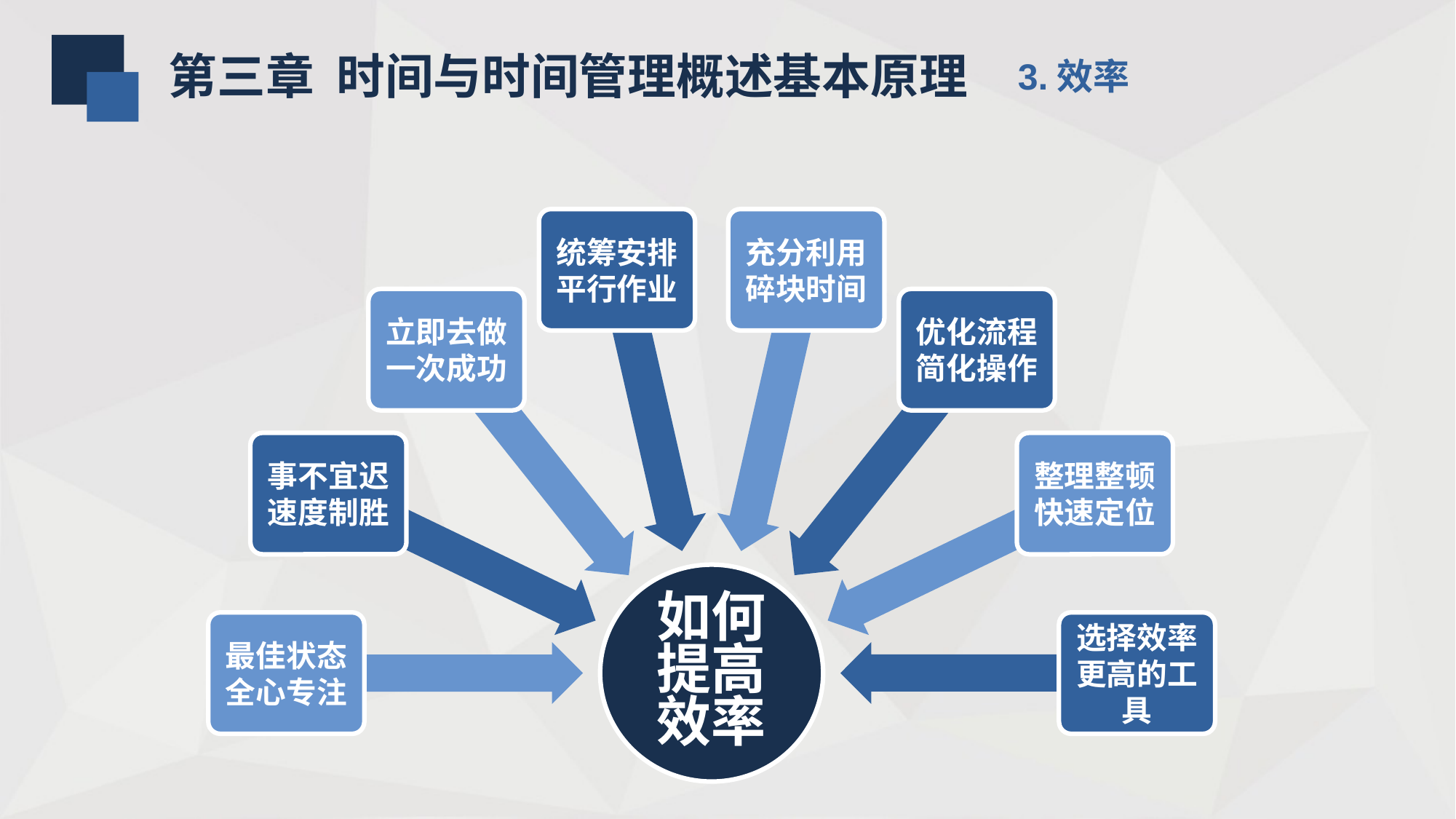

第三章  时间与时间管理概述基本原理
3.效率

统筹安排
平行作业
充分利用
碎块时间

立即去做
一次成功
优化流程
简化操作

事不宜迟
速度制胜
整理整顿
快速定位

如何提高效率

最佳状态
全心专注
选择效率更高的工具